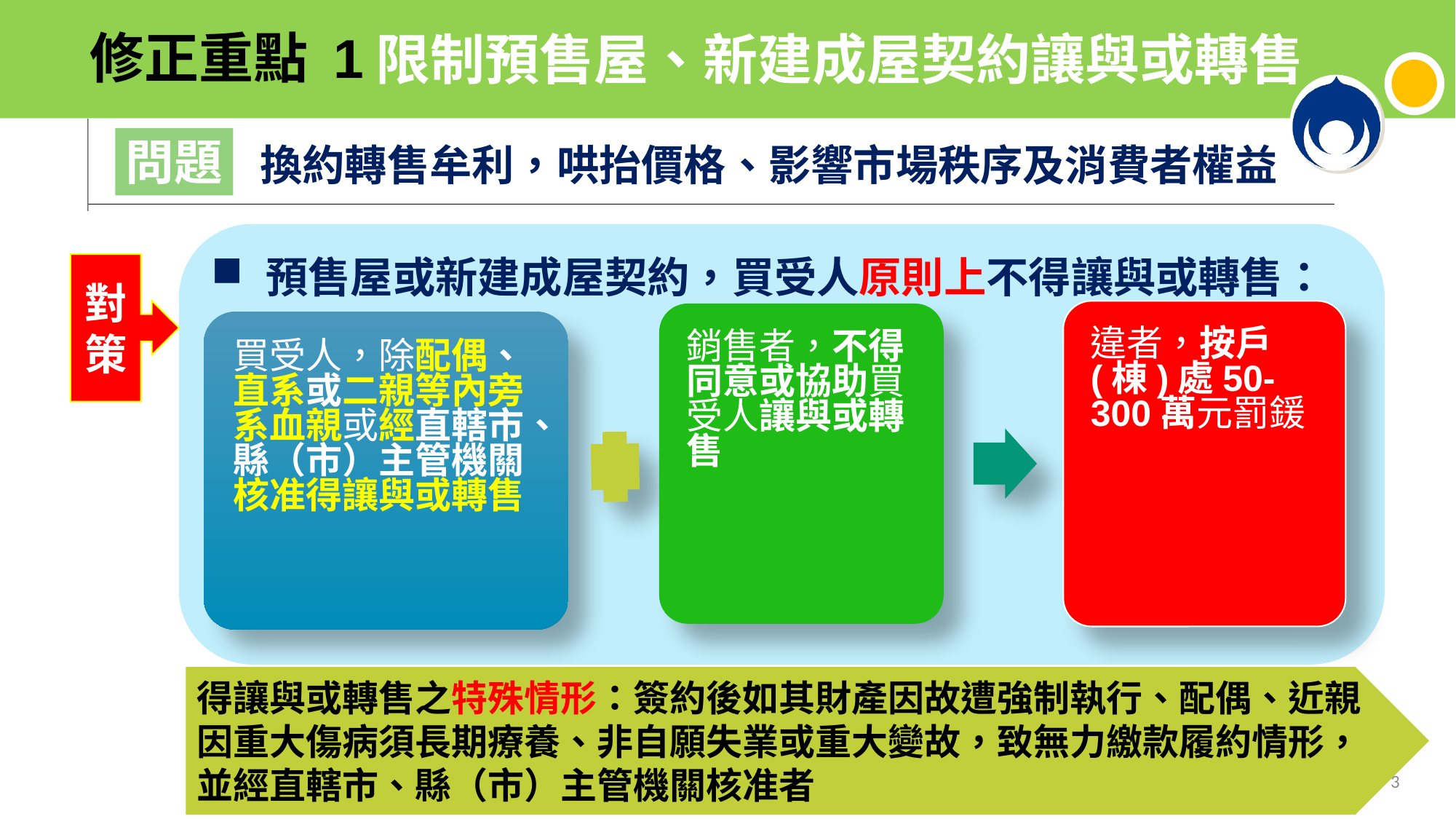

限制預售屋、新建成屋契約讓與或轉售
# 修正重點 1

問題
換約轉售牟利，哄抬價格、影響市場秩序及消費者權益
預售屋或新建成屋契約，買受人原則上不得讓與或轉售：
對策
買受人，除配偶、直系或二親等內旁系血親或經直轄市、縣（市）主管機關核准得讓與或轉售

銷售者，不得同意或協助買受人讓與或轉售

違者，按戶(棟)處50-300萬元罰鍰
得讓與或轉售之特殊情形：簽約後如其財產因故遭強制執行、配偶、近親因重大傷病須長期療養、非自願失業或重大變故，致無力繳款履約情形，並經直轄市、縣（市）主管機關核准者
3